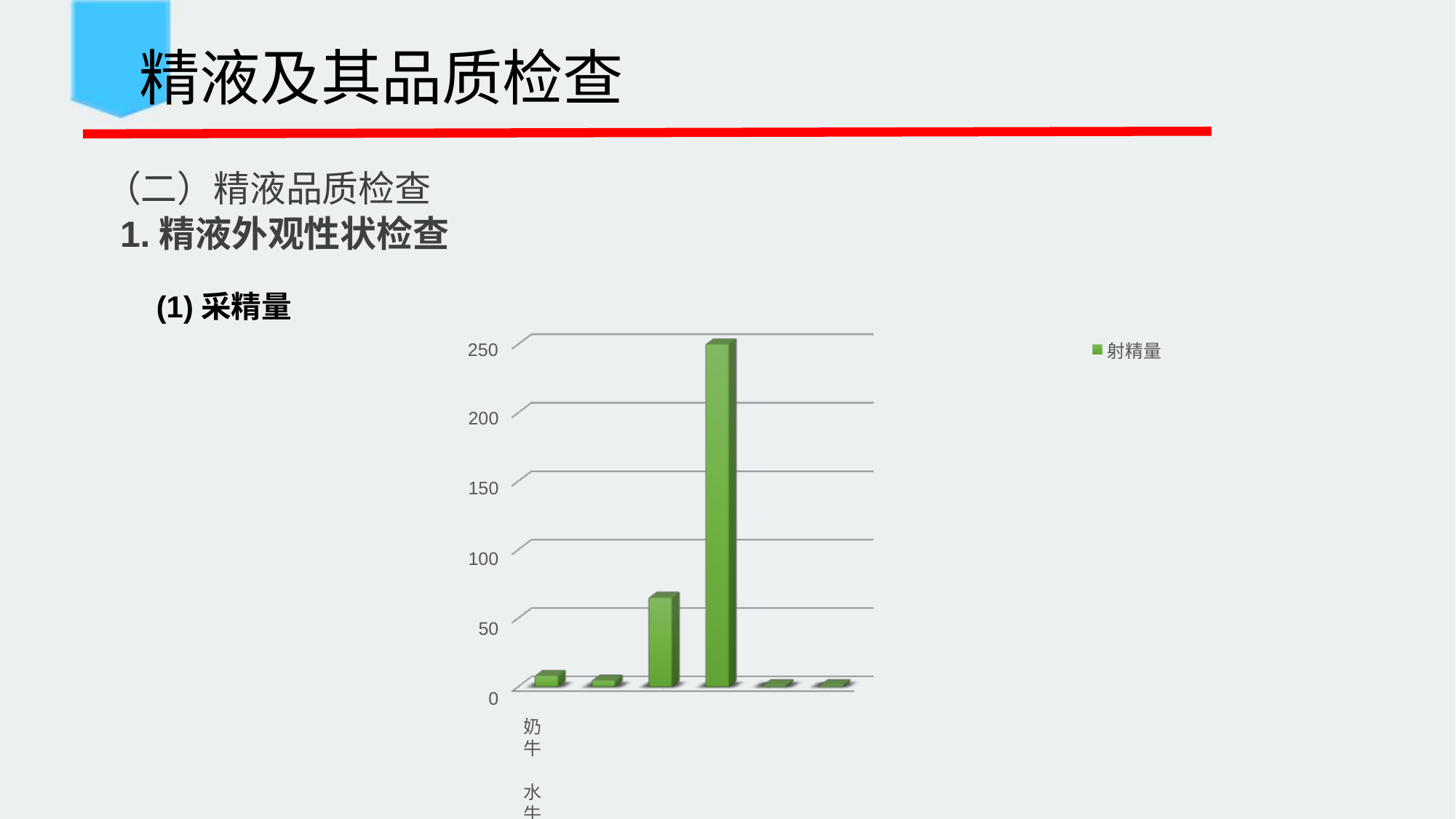

精液及其品质检查
  （二）精液品质检查
    1.精液外观性状检查
(1)采精量

250
射精量

200

150

100

50

0
奶牛	水牛	马	猪	绵羊	山羊